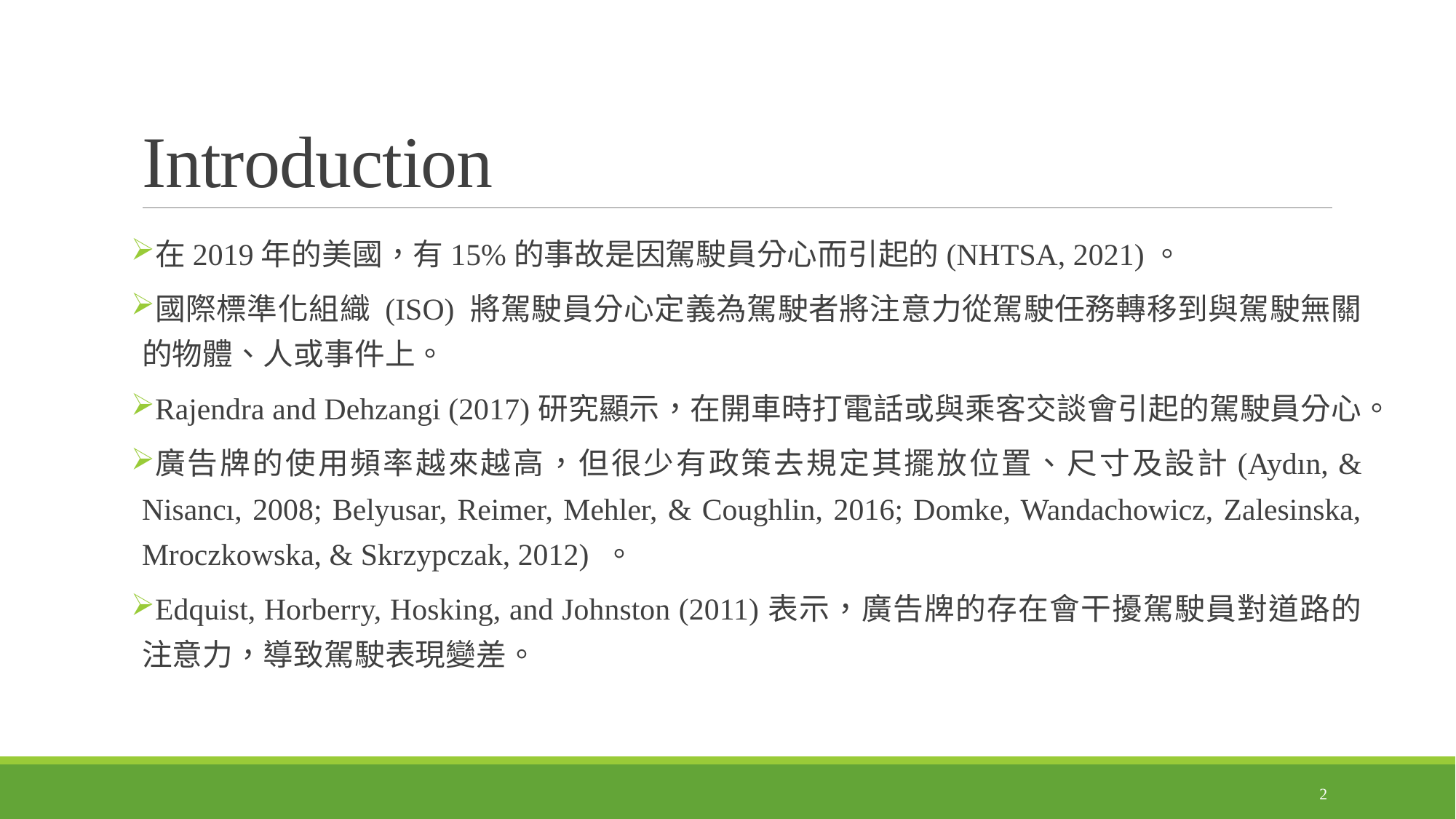

# Introduction
在2019年的美國，有15%的事故是因駕駛員分心而引起的(NHTSA, 2021)。
國際標準化組織 (ISO) 將駕駛員分心定義為駕駛者將注意力從駕駛任務轉移到與駕駛無關的物體、人或事件上。
Rajendra and Dehzangi (2017)研究顯示，在開車時打電話或與乘客交談會引起的駕駛員分心。
廣告牌的使用頻率越來越高，但很少有政策去規定其擺放位置、尺寸及設計(Aydın, & Nisancı, 2008; Belyusar, Reimer, Mehler, & Coughlin, 2016; Domke, Wandachowicz, Zalesinska, Mroczkowska, & Skrzypczak, 2012) 。
Edquist, Horberry, Hosking, and Johnston (2011)表示，廣告牌的存在會干擾駕駛員對道路的注意力，導致駕駛表現變差。
2